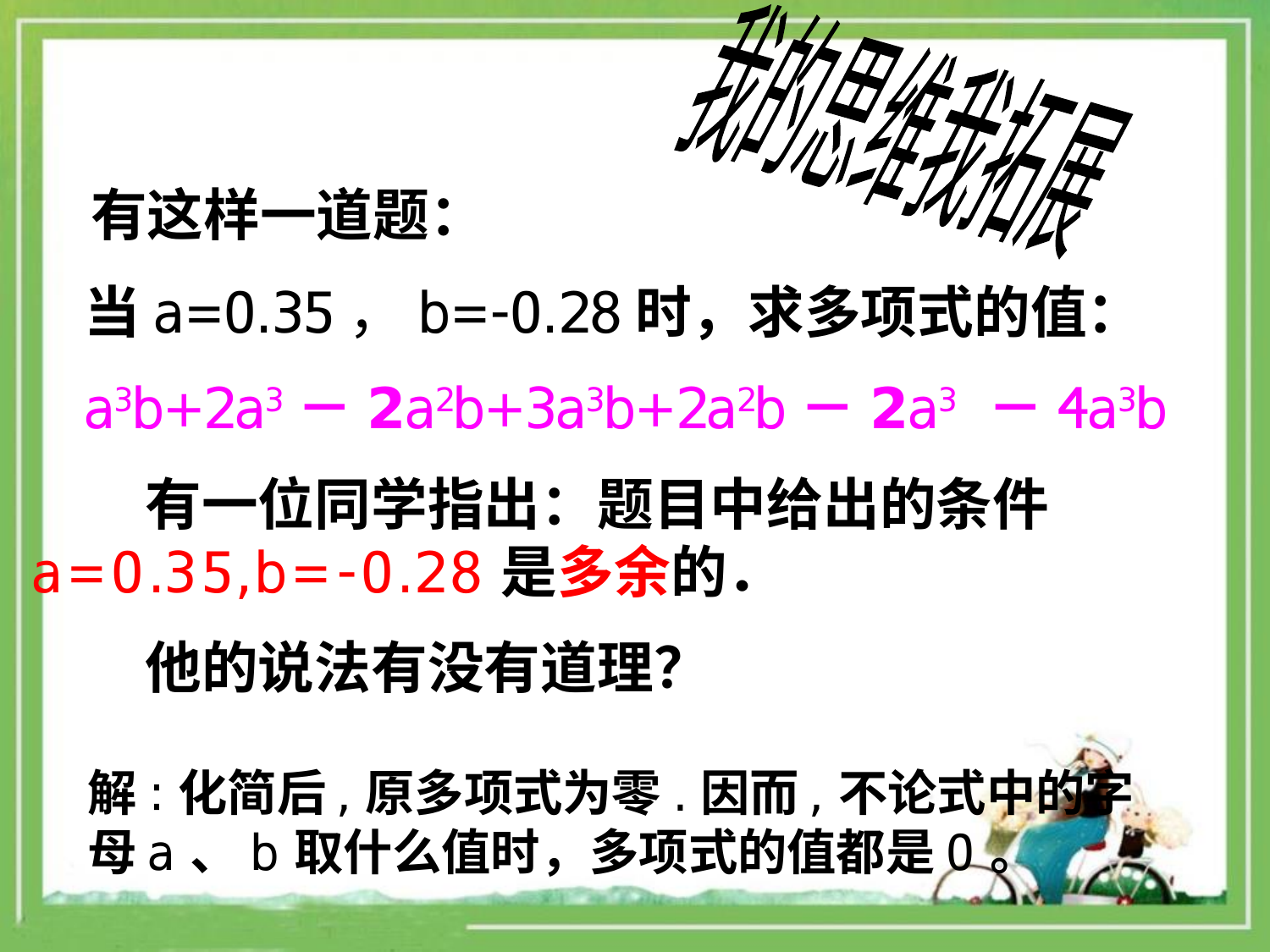

我的思维我拓展
   有这样一道题：
   当a=0.35，b=-0.28时，求多项式的值：
   a3b+2a3－2a2b+3a3b+2a2b－2a3 －4a3b
　　有一位同学指出：题目中给出的条件a=0.35,b=-0.28是多余的．
　　他的说法有没有道理？
解:化简后,原多项式为零.因而,不论式中的字母a、b取什么值时，多项式的值都是0。